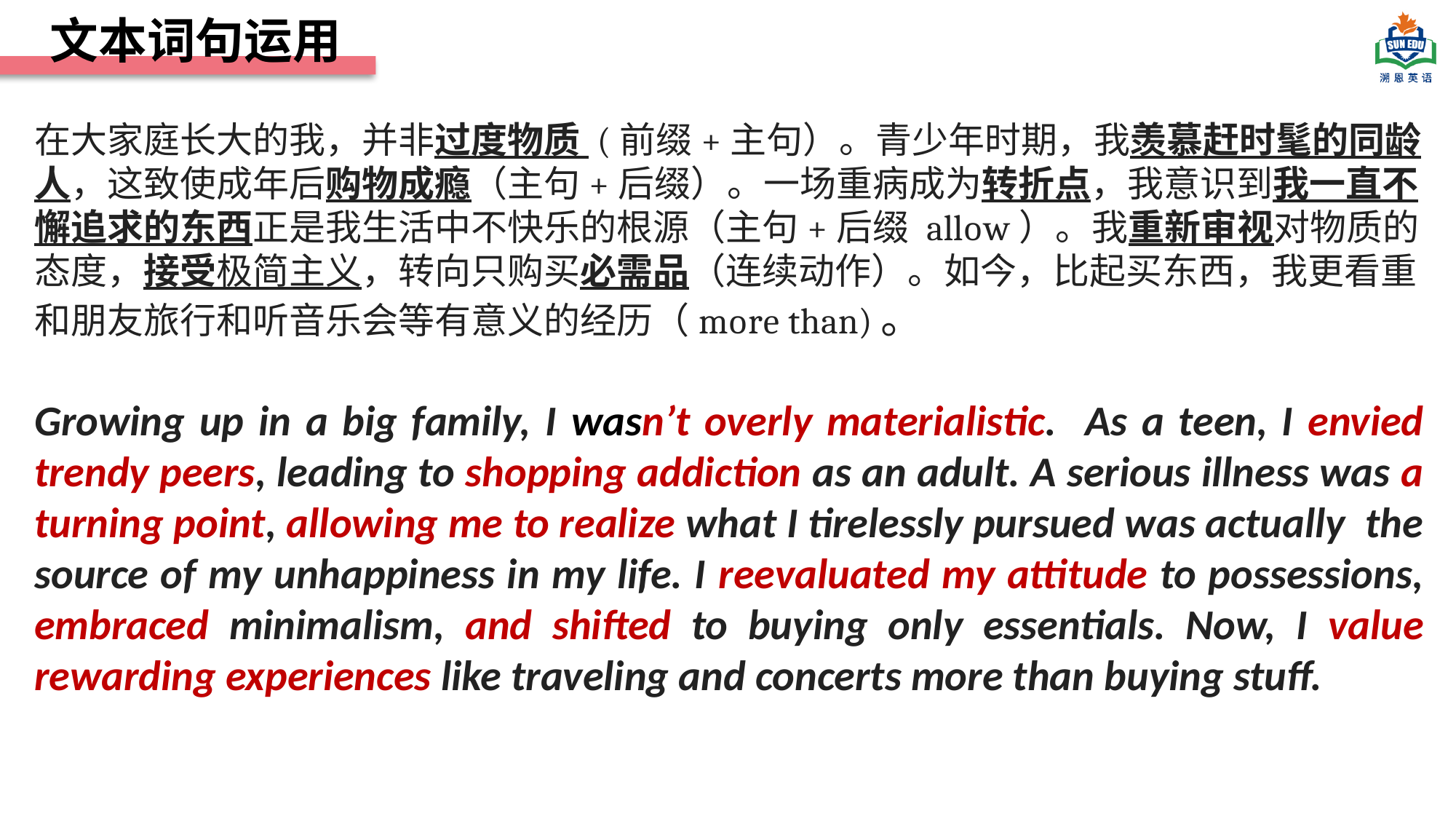

文本词句运用

在大家庭长大的我，并非过度物质 (前缀+主句）。青少年时期，我羡慕赶时髦的同龄人，这致使成年后购物成瘾（主句+后缀）。一场重病成为转折点，我意识到我一直不懈追求的东西正是我生活中不快乐的根源（主句+后缀 allow）。我重新审视对物质的态度，接受极简主义，转向只购买必需品（连续动作）。如今，比起买东西，我更看重和朋友旅行和听音乐会等有意义的经历（more than)。

Growing up in a big family, I wasn’t overly materialistic.  As a teen, I envied trendy peers, leading to shopping addiction as an adult. A serious illness was a turning point, allowing me to realize what I tirelessly pursued was actually  the source of my unhappiness in my life. I reevaluated my attitude to possessions, embraced minimalism, and shifted to buying only essentials. Now, I value rewarding experiences like traveling and concerts more than buying stuff.